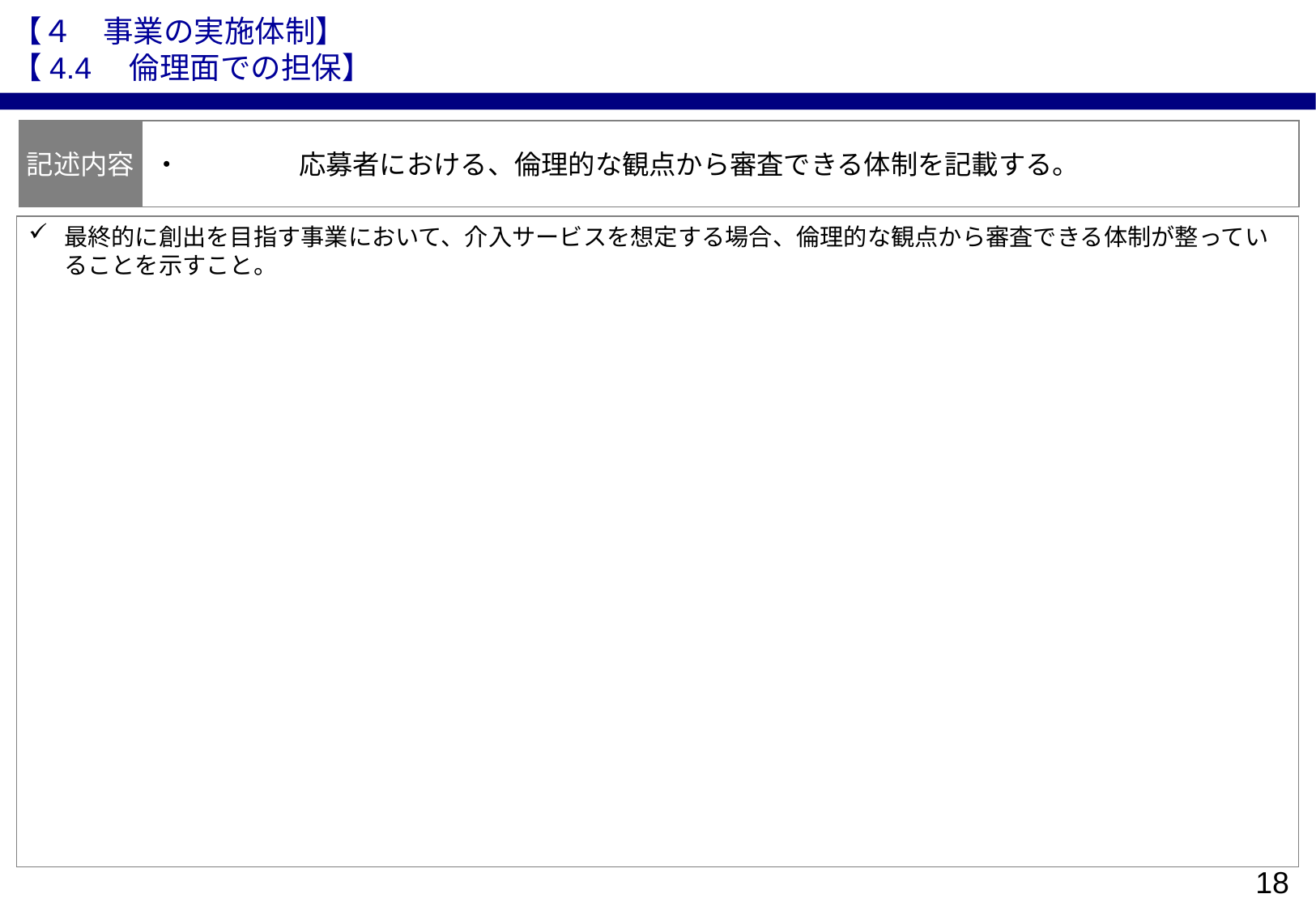

【４　事業の実施体制】
【4.4　倫理面での担保】
記述内容
・	応募者における、倫理的な観点から審査できる体制を記載する。
最終的に創出を目指す事業において、介入サービスを想定する場合、倫理的な観点から審査できる体制が整っていることを示すこと。